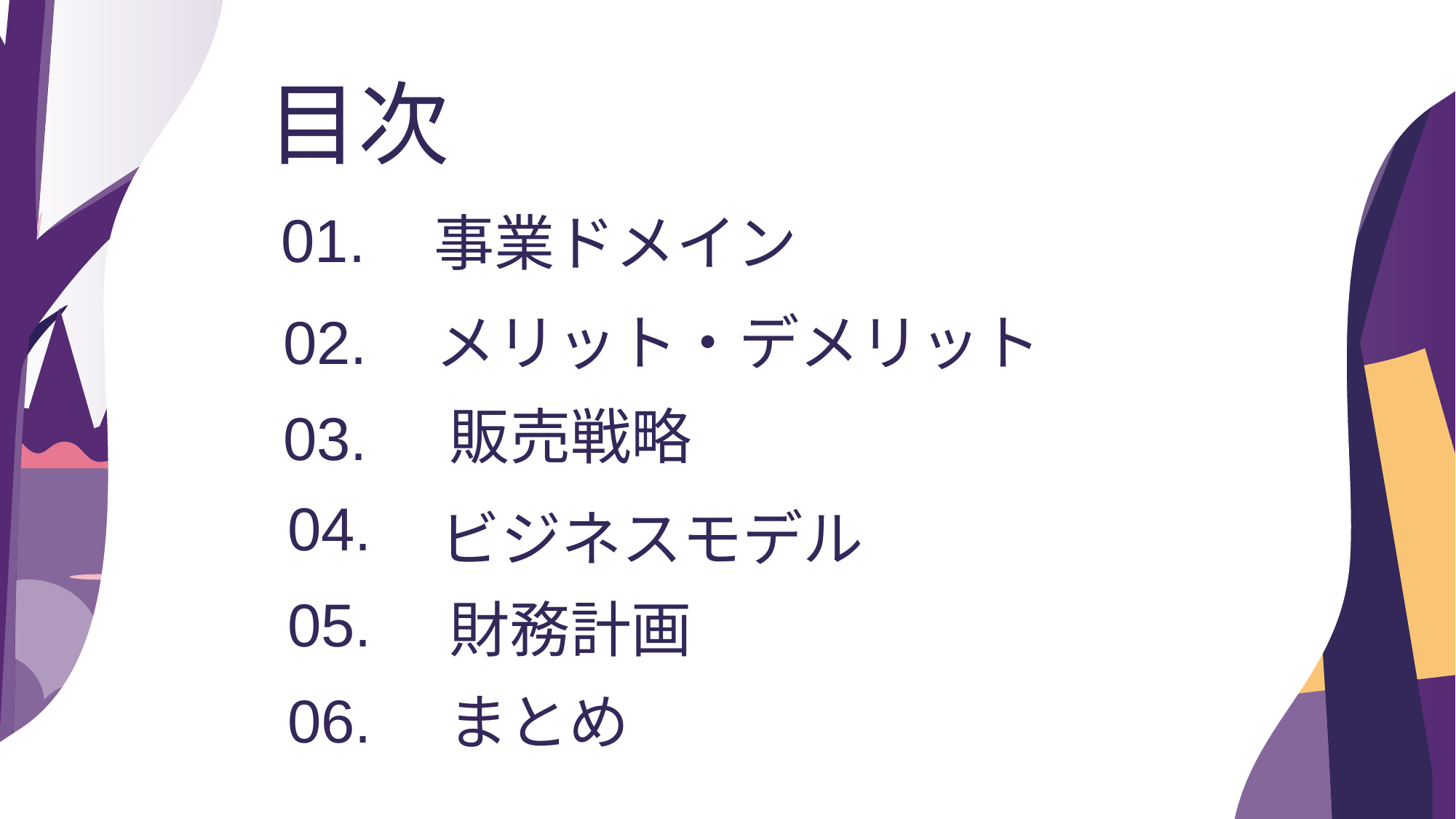

目次
事業ドメイン
# 01.
02.
メリット・デメリット
販売戦略
03.
04.
ビジネスモデル
05.
財務計画
06.
まとめ